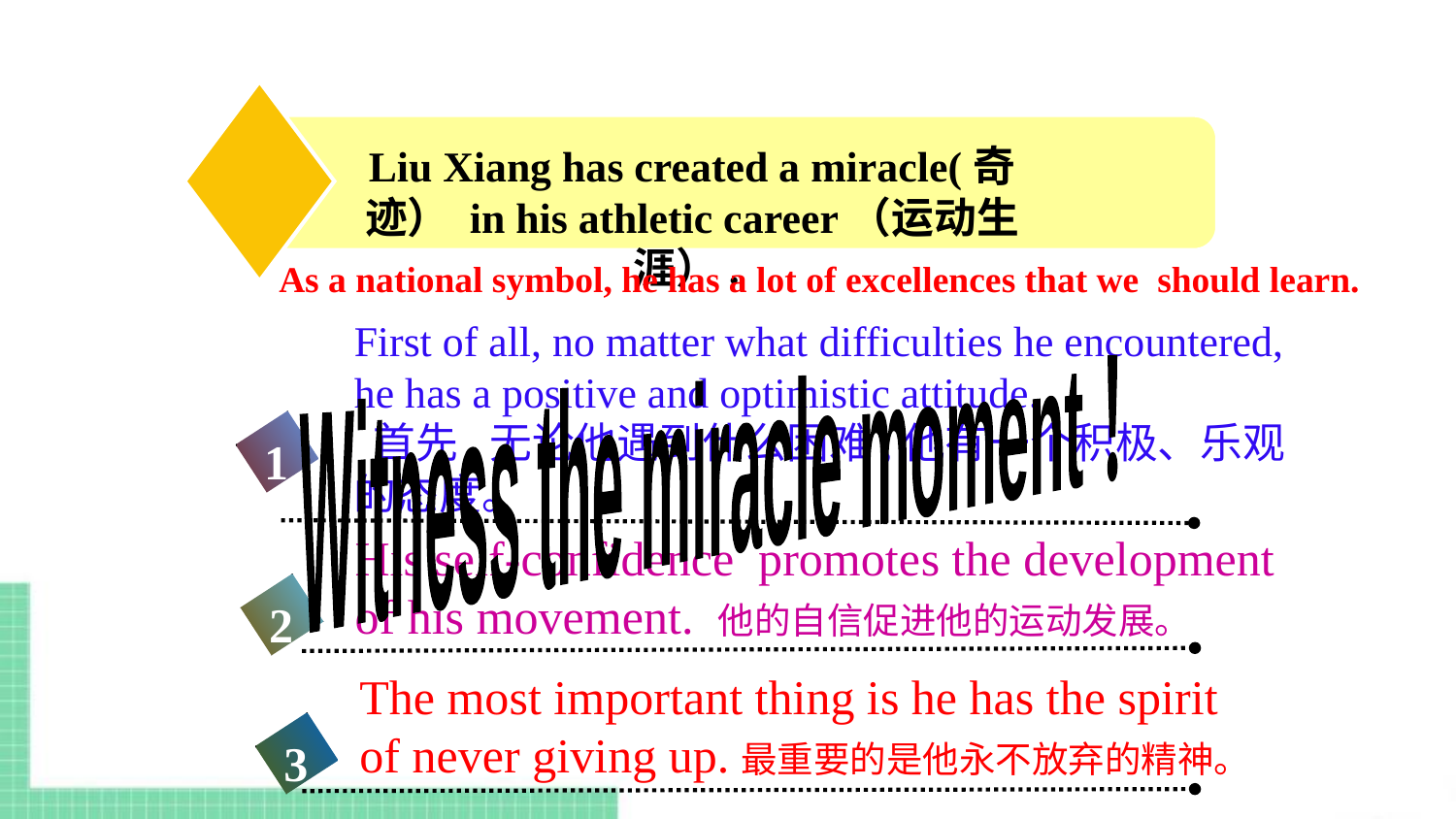

Liu Xiang has created a miracle(奇迹） in his athletic career（运动生涯）.
As a national symbol, he has a lot of excellences that we  should learn.
First of all, no matter what difficulties he encountered, he has a positive and optimistic attitude.
 首先,无论他遇到什么困难,他有一个积极、乐观的态度。
Witness the miracle moment！

1

His self-confidence  promotes the development
of his movement. 他的自信促进他的运动发展。

2

The most important thing is he has the spirit
of never giving up.最重要的是他永不放弃的精神。
4

3